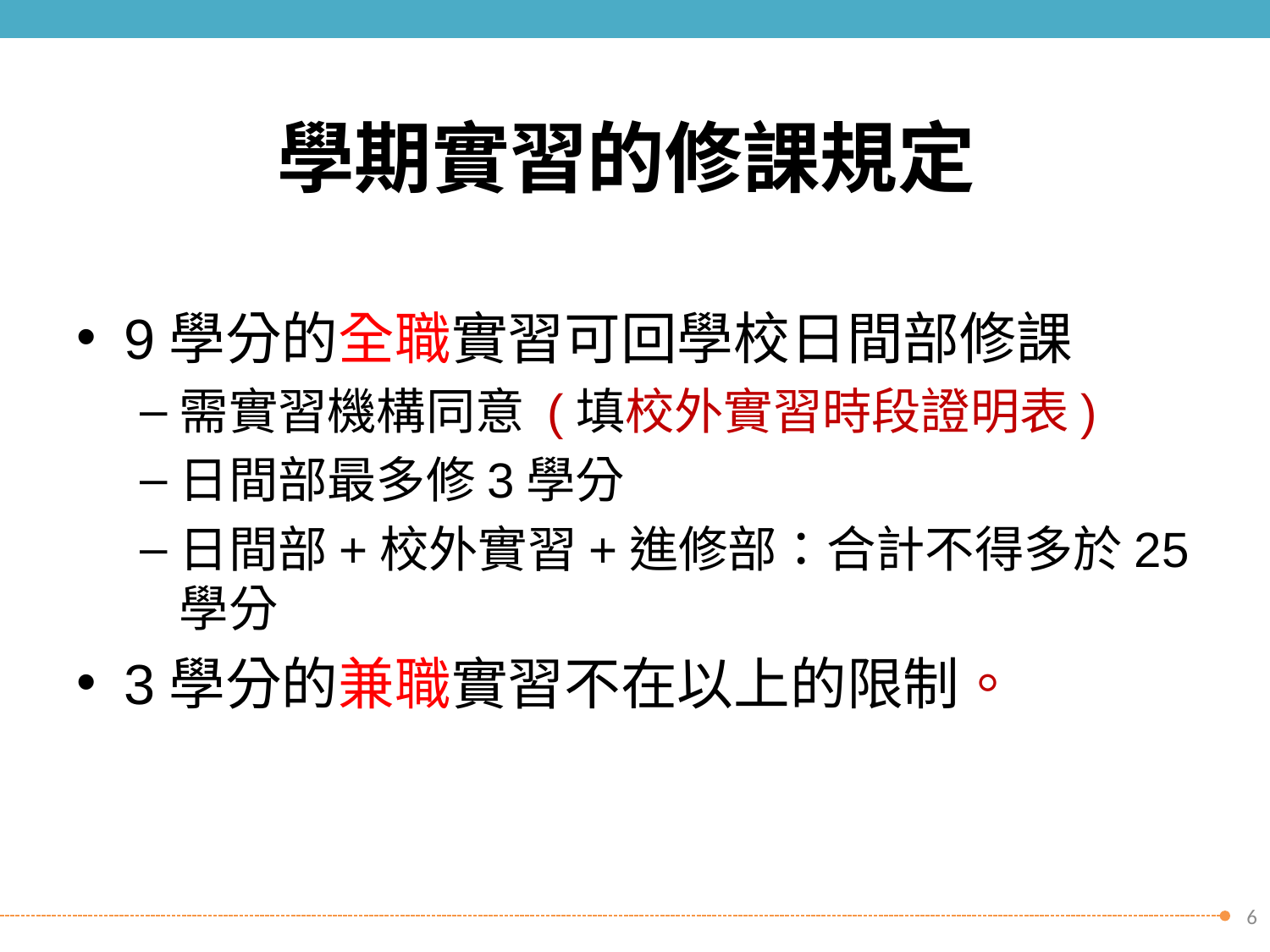

# 學期實習的修課規定
9學分的全職實習可回學校日間部修課
需實習機構同意 (填校外實習時段證明表)
日間部最多修3學分
日間部+校外實習+進修部：合計不得多於25學分
3學分的兼職實習不在以上的限制。

6